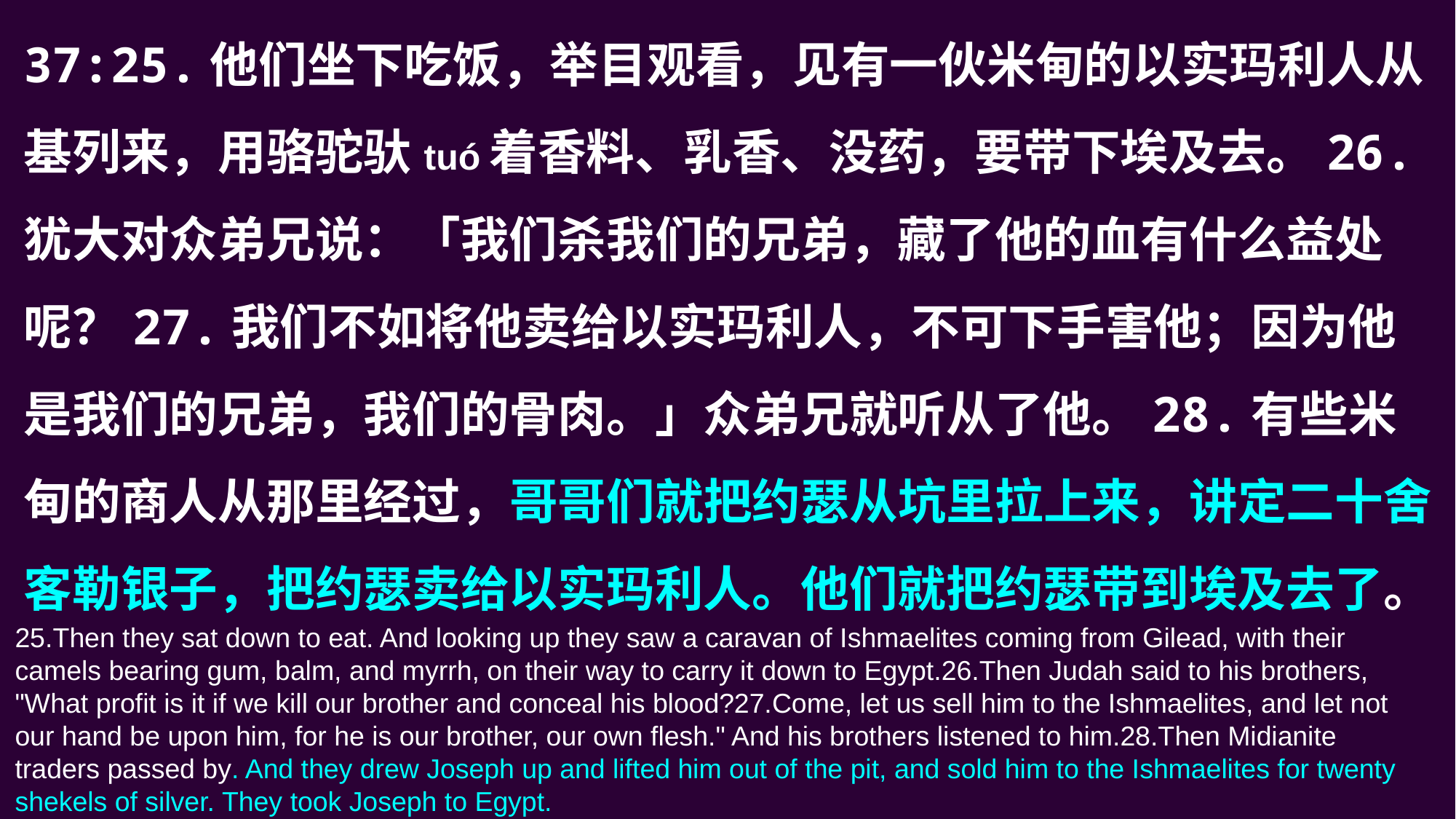

37:25.他们坐下吃饭，举目观看，见有一伙米甸的以实玛利人从基列来，用骆驼驮tuó着香料、乳香、没药，要带下埃及去。26.犹大对众弟兄说：「我们杀我们的兄弟，藏了他的血有什么益处呢？27.我们不如将他卖给以实玛利人，不可下手害他；因为他是我们的兄弟，我们的骨肉。」众弟兄就听从了他。28.有些米甸的商人从那里经过，哥哥们就把约瑟从坑里拉上来，讲定二十舍客勒银子，把约瑟卖给以实玛利人。他们就把约瑟带到埃及去了。
25.Then they sat down to eat. And looking up they saw a caravan of Ishmaelites coming from Gilead, with their camels bearing gum, balm, and myrrh, on their way to carry it down to Egypt.26.Then Judah said to his brothers, "What profit is it if we kill our brother and conceal his blood?27.Come, let us sell him to the Ishmaelites, and let not our hand be upon him, for he is our brother, our own flesh." And his brothers listened to him.28.Then Midianite traders passed by. And they drew Joseph up and lifted him out of the pit, and sold him to the Ishmaelites for twenty shekels of silver. They took Joseph to Egypt.